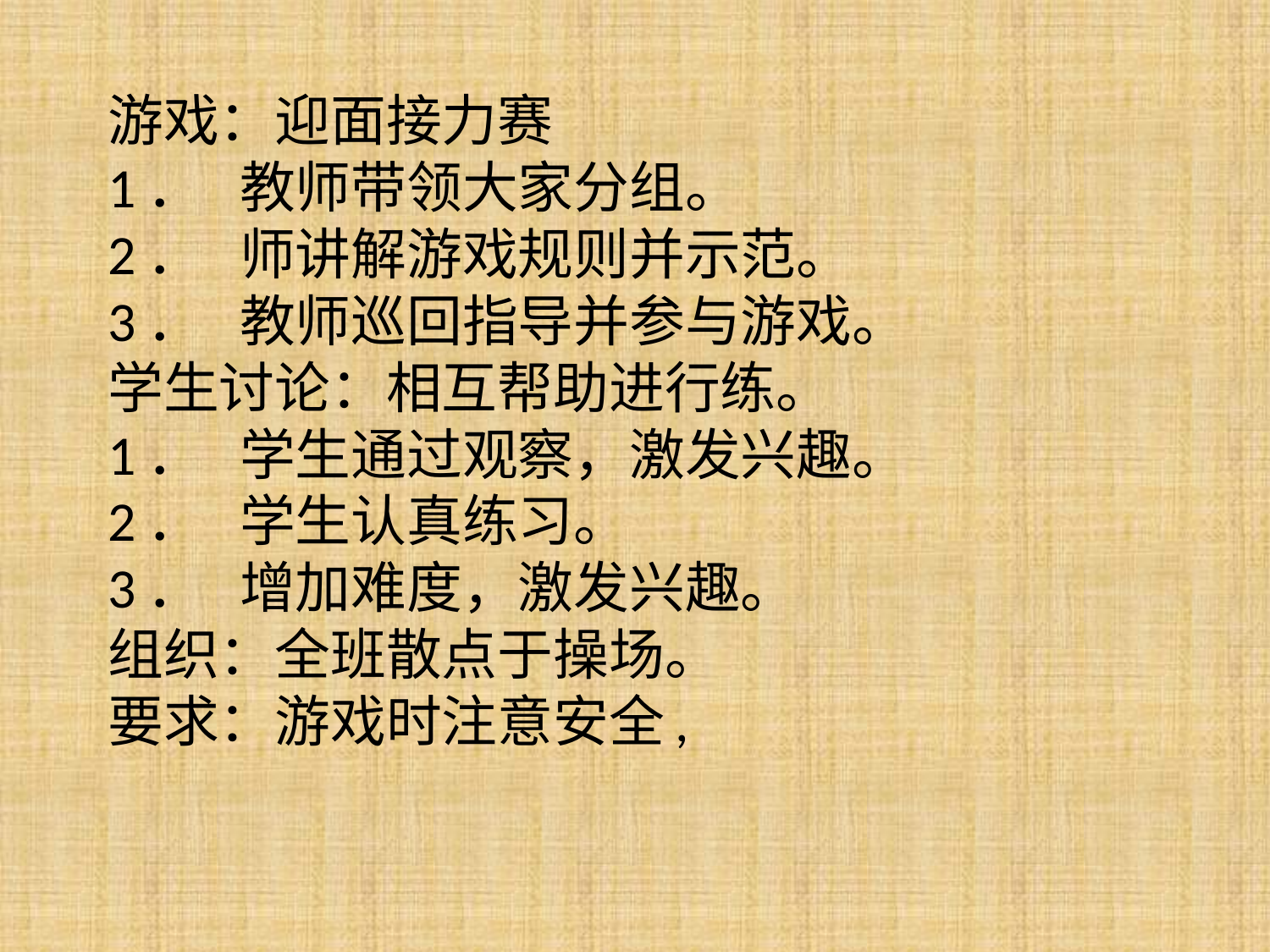

# 游戏：迎面接力赛 1．   教师带领大家分组。 2．   师讲解游戏规则并示范。 3．   教师巡回指导并参与游戏。 学生讨论：相互帮助进行练。 1．   学生通过观察，激发兴趣。 2．   学生认真练习。 3．   增加难度，激发兴趣。 组织：全班散点于操场。 要求：游戏时注意安全,